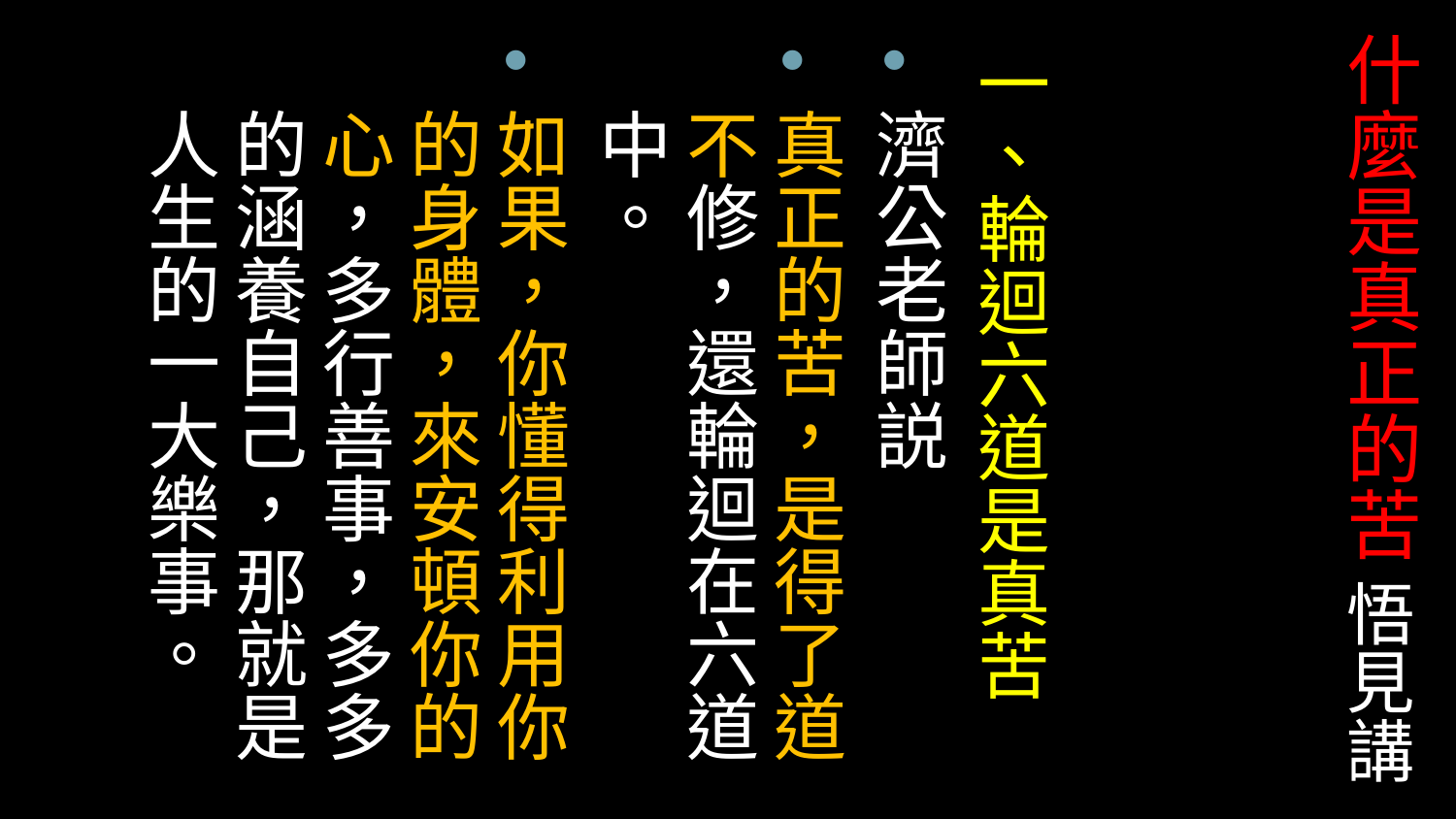

# 什麼是真正的苦 悟見講
一、輪迴六道是真苦
濟公老師説
真正的苦，是得了道不修，還輪迴在六道中。
如果，你懂得利用你的身體，來安頓你的心，多行善事，多多的涵養自己，那就是人生的一大樂事。